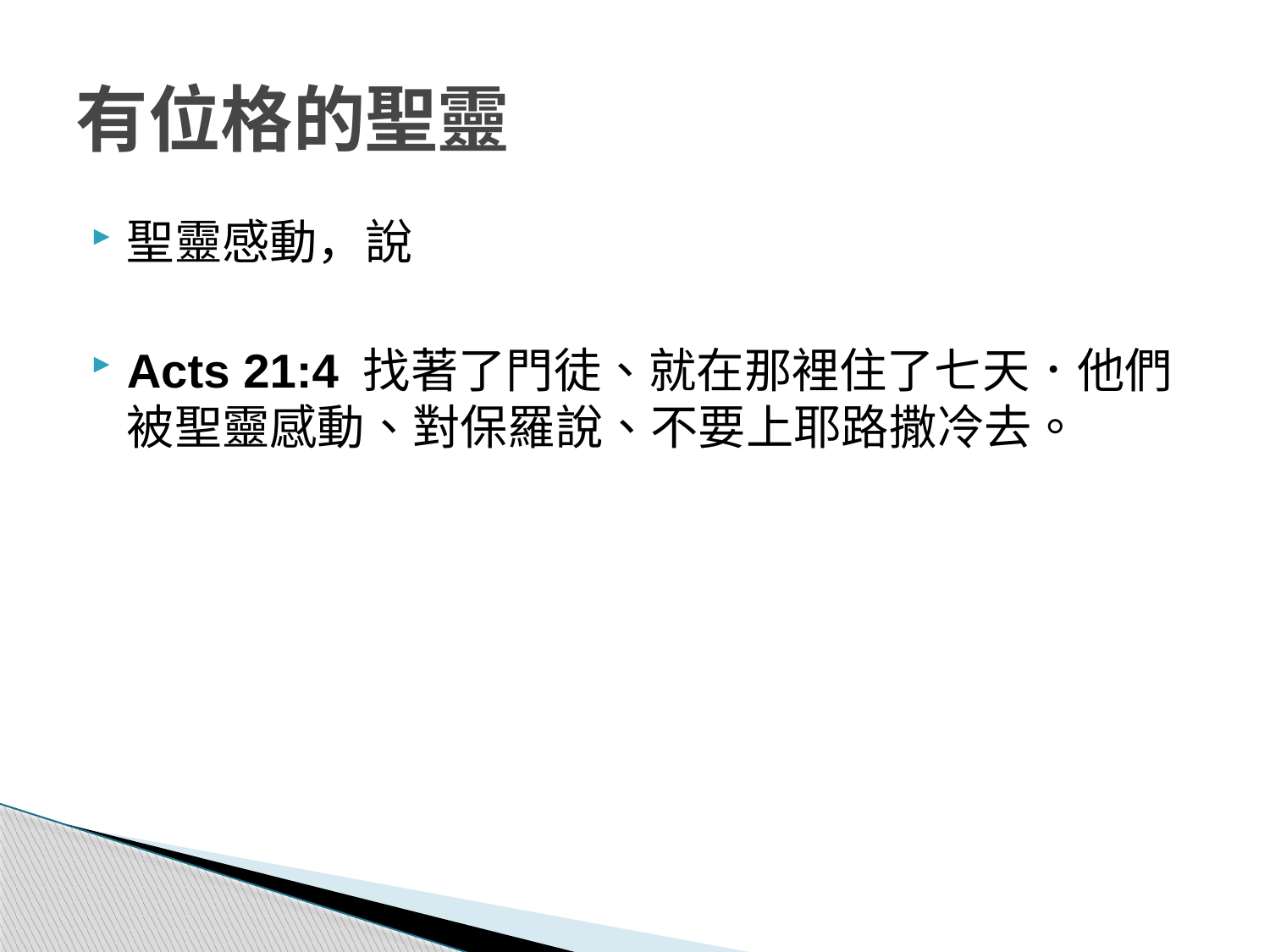

# 有位格的聖靈
聖靈感動，說

Acts 21:4 找著了門徒、就在那裡住了七天．他們被聖靈感動、對保羅說、不要上耶路撒冷去。